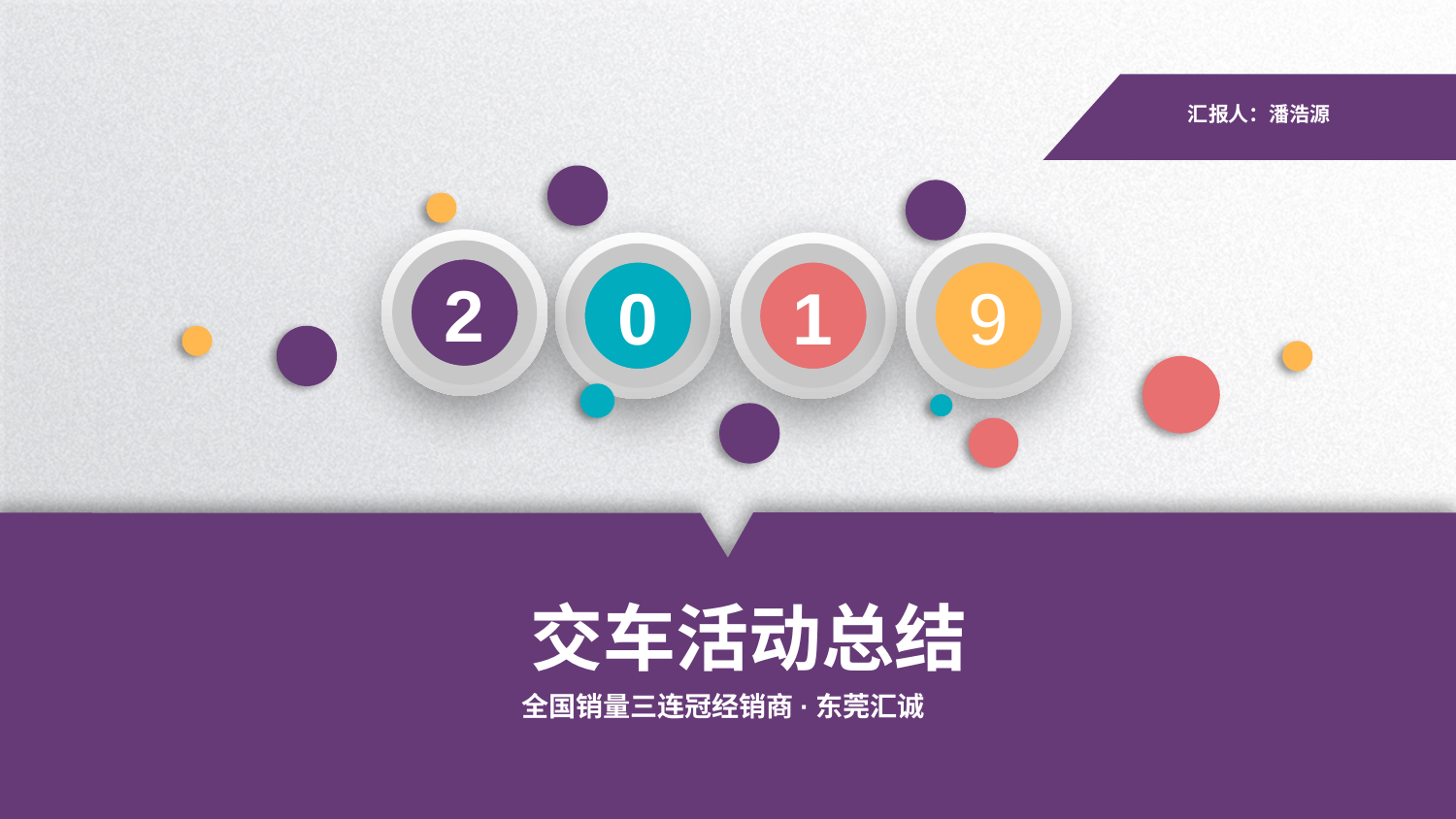

汇报人：潘浩源

2

0

1

9

交车活动总结
全国销量三连冠经销商·东莞汇诚